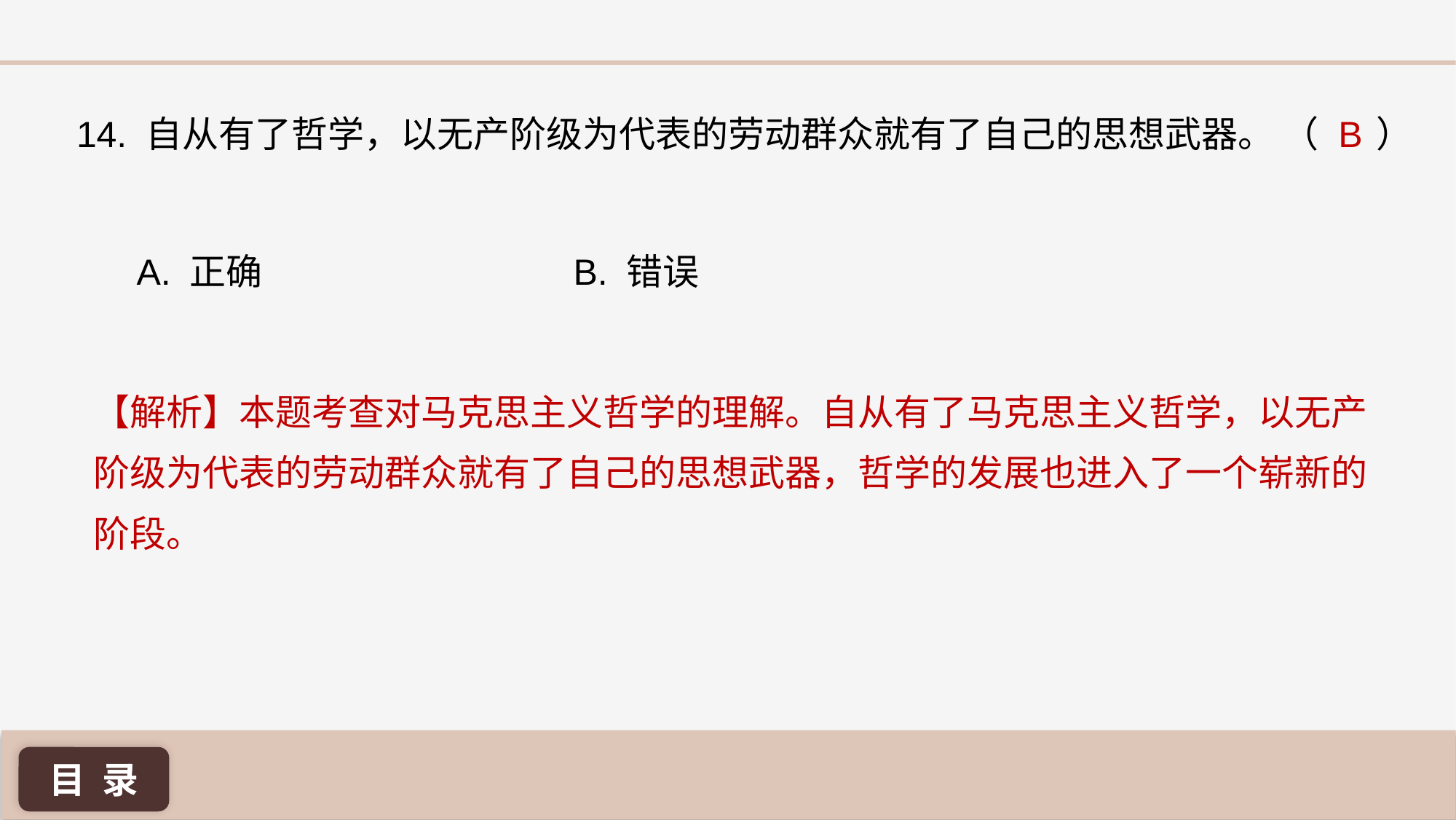

B
14. 自从有了哲学，以无产阶级为代表的劳动群众就有了自己的思想武器。 （       ）
A. 正确 			B. 错误
【解析】本题考查对马克思主义哲学的理解。自从有了马克思主义哲学，以无产阶级为代表的劳动群众就有了自己的思想武器，哲学的发展也进入了一个崭新的阶段。